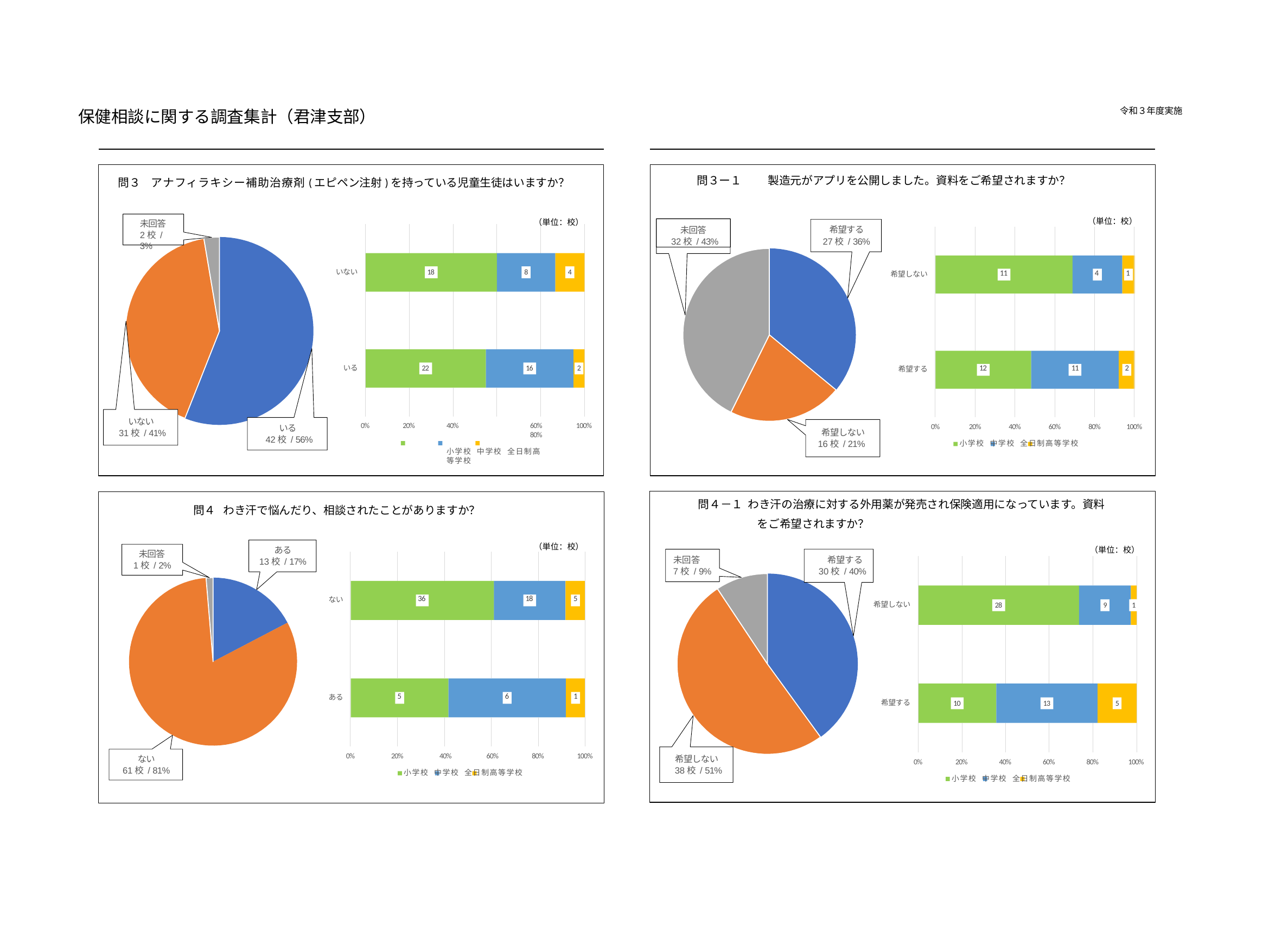

令和３年度実施
保健相談に関する調査集計（君津支部）

問３ー１
製造元がアプリを公開しました。資料をご希望されますか？
問３   アナフィラキシー補助治療剤(エピペン注射)を持っている児童生徒はいますか？

（単位：校）
（単位：校）
未回答
2校 / 3%

未回答
32校 / 43%

希望する
27校 / 36%

|  |  |  |  |  |  |  |  |
| --- | --- | --- | --- | --- | --- | --- | --- |
| 11 |  |  |  |  | 4 |  | 1 |
|  |  |  |  |  |  |  |  |
| 12 |  |  | 11 |  |  |  | 2 |
|  |  |  |  |  |  |  |  |

いない
18
8
4

希望しない

いる
22
16
2

希望する
いない
31校 / 41%

100%
0%	20%
40%	60%	80%
小学校  中学校  全日制高等学校
いる
42校 / 56%
0%
20%
40%
60%
80%
100%
希望しない
16校 / 21%
小学校  中学校  全日制高等学校

問４－１  わき汗の治療に対する外用薬が発売され保険適用になっています。資料をご希望されますか？
（単位：校）
未回答	希望する
7校 / 9%	30校 / 40%

問４   わき汗で悩んだり、相談されたことがありますか？

（単位：校）
ある
13校 / 17%

未回答
1校 / 2%

|  |  |  |  |  |  |  |
| --- | --- | --- | --- | --- | --- | --- |
| 36 |  |  |  | 18 |  | 5 |
|  |  |  |  |  |  |  |
| 5 |  |  | 6 |  |  | 1 |
|  |  |  |  |  |  |  |

ない
希望しない
28
9
1

ある
希望する
10
13
5

0%
20%	40%	60%
80%
100%
希望しない
38校 / 51%
ない
61校 / 81%
0%	20%	40%	60%
小学校  中学校  全日制高等学校
80%
100%
小学校  中学校  全日制高等学校